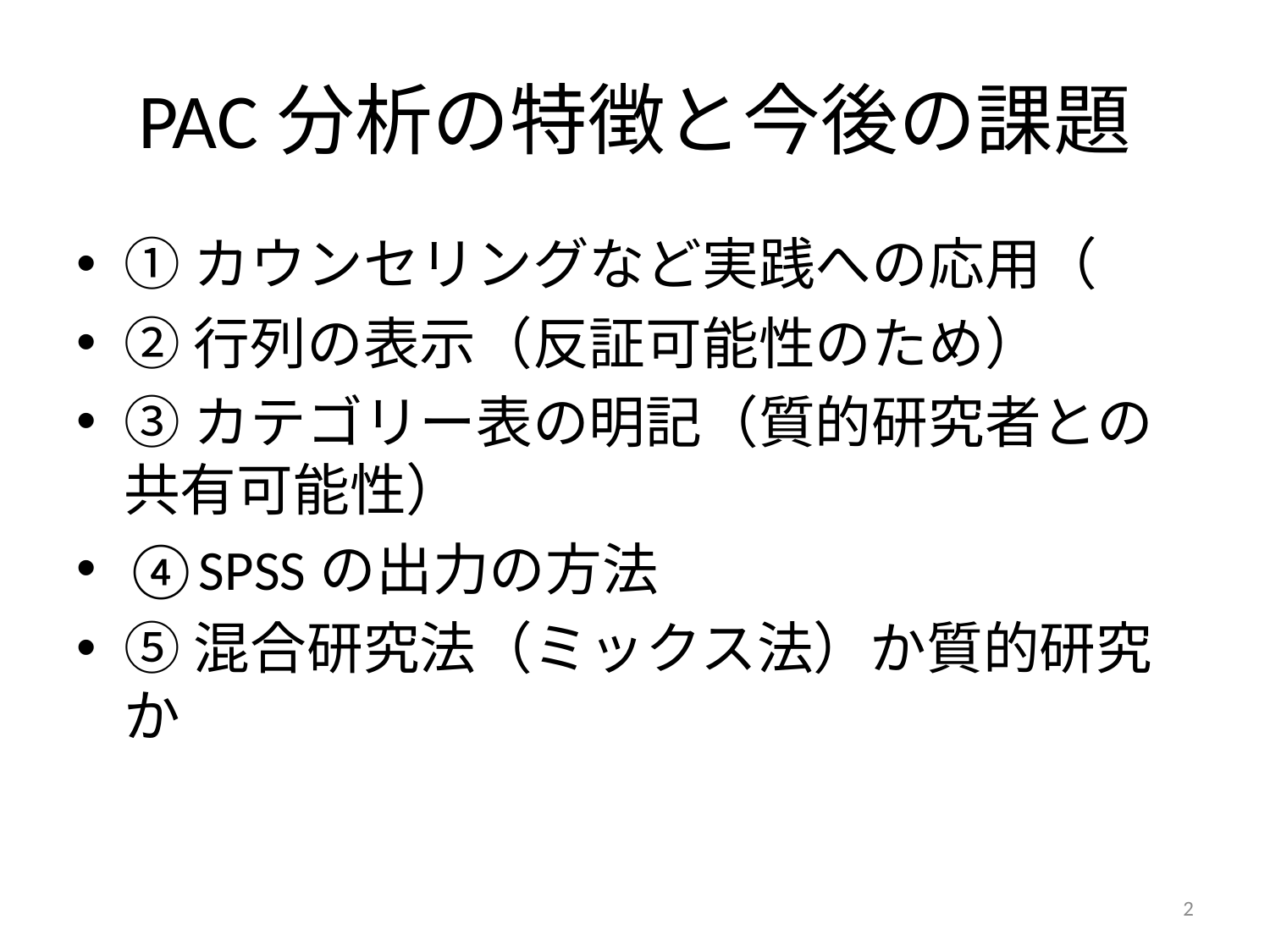

# PAC分析の特徴と今後の課題
①カウンセリングなど実践への応用（
②行列の表示（反証可能性のため）
③カテゴリー表の明記（質的研究者との共有可能性）
④SPSSの出力の方法
⑤混合研究法（ミックス法）か質的研究か

2